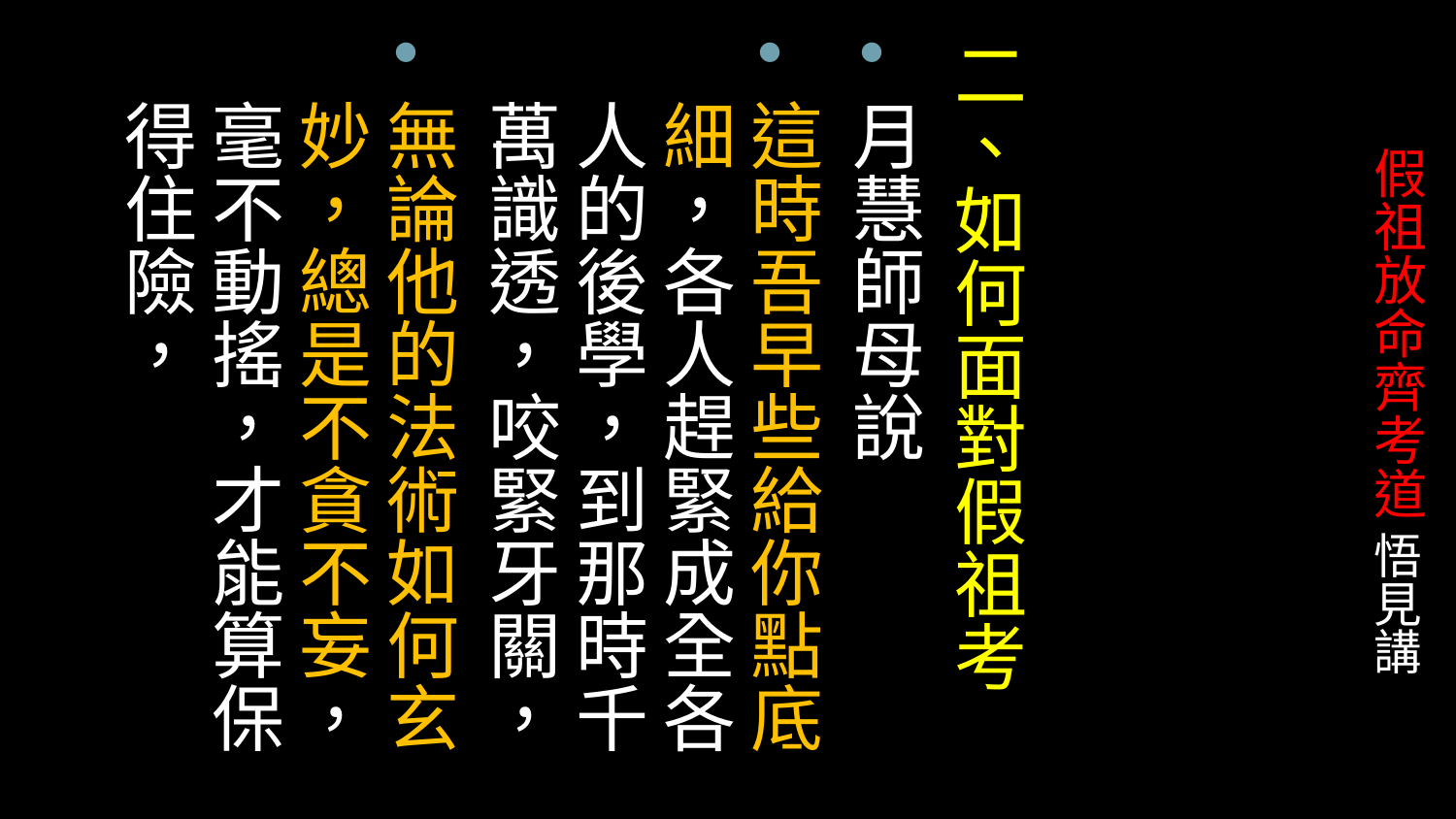

二、如何面對假祖考
月慧師母說
這時吾早些給你點底細，各人趕緊成全各人的後學，到那時千萬識透，咬緊牙關，
無論他的法術如何玄妙，總是不貪不妄，毫不動搖，才能算保得住險，

# 假祖放命齊考道 悟見講